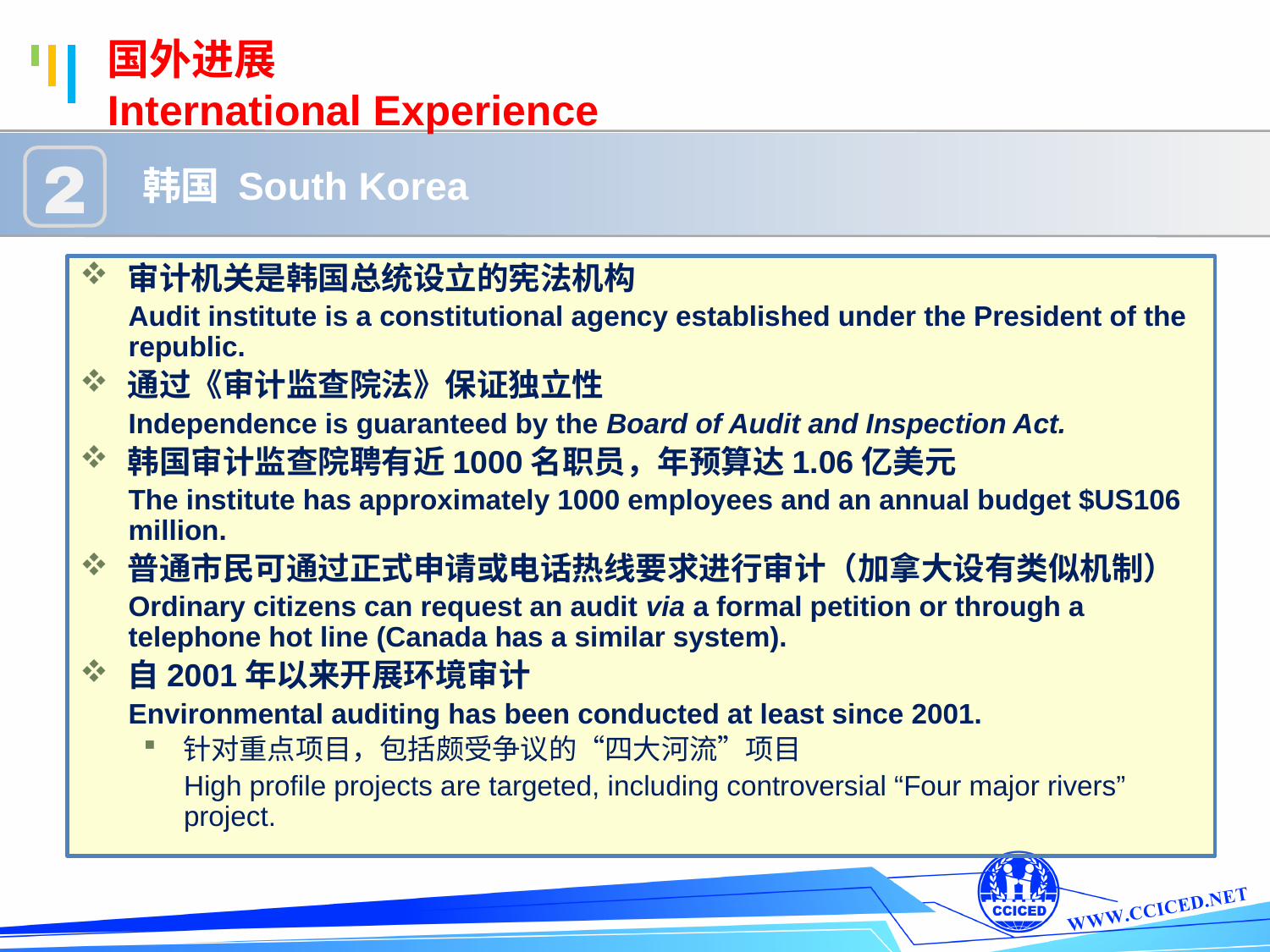

国外进展
International Experience
  韩国 South Korea
2
审计机关是韩国总统设立的宪法机构
Audit institute is a constitutional agency established under the President of the republic.
通过《审计监查院法》保证独立性
Independence is guaranteed by the Board of Audit and Inspection Act.
韩国审计监查院聘有近1000名职员，年预算达1.06亿美元
The institute has approximately 1000 employees and an annual budget $US106 million.
普通市民可通过正式申请或电话热线要求进行审计（加拿大设有类似机制）
Ordinary citizens can request an audit via a formal petition or through a telephone hot line (Canada has a similar system).
自2001年以来开展环境审计
Environmental auditing has been conducted at least since 2001.
针对重点项目，包括颇受争议的“四大河流”项目
High profile projects are targeted, including controversial “Four major rivers” project.